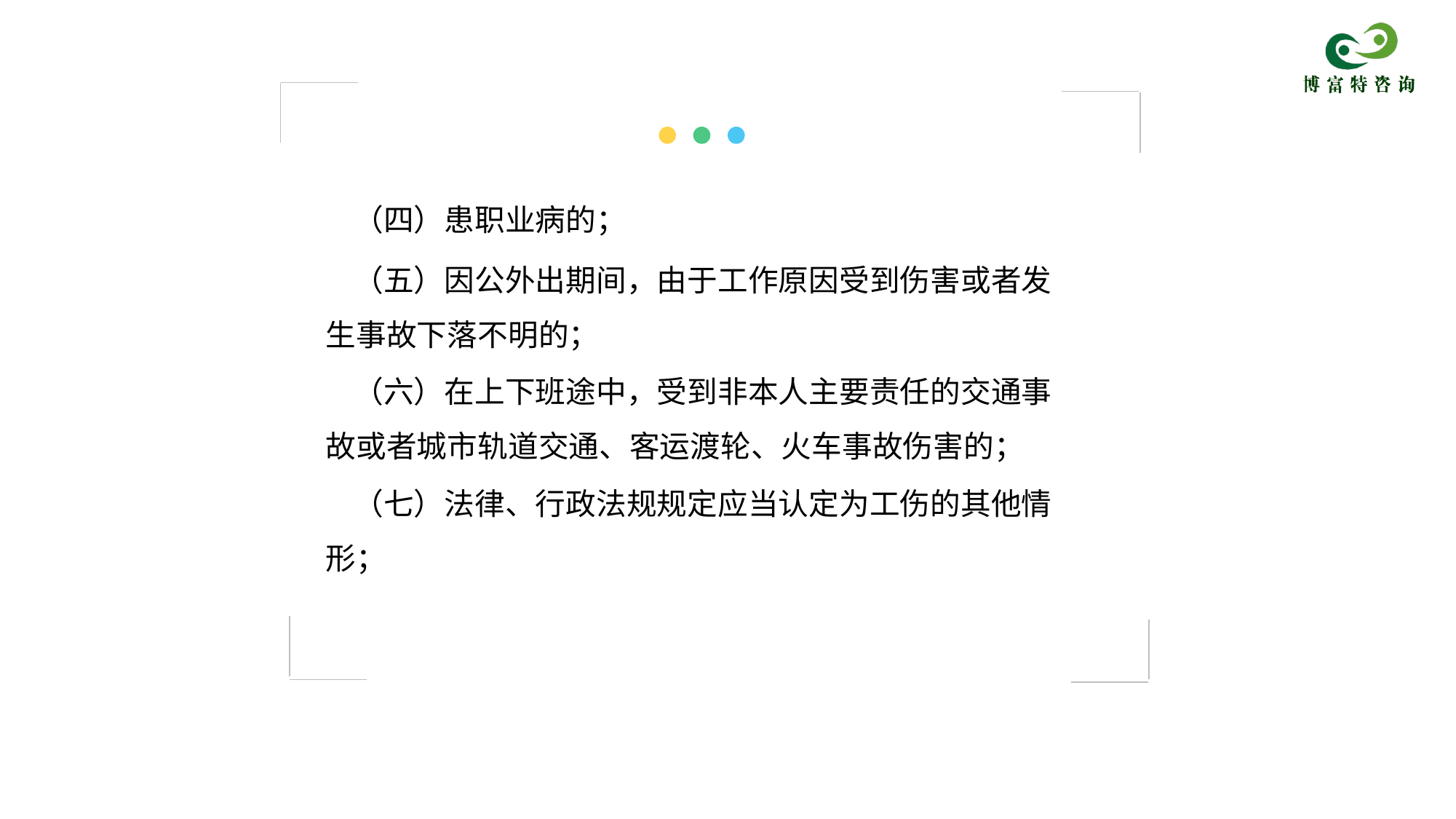

（四）患职业病的；
   （五）因公外出期间，由于工作原因受到伤害或者发生事故下落不明的；
   （六）在上下班途中，受到非本人主要责任的交通事故或者城市轨道交通、客运渡轮、火车事故伤害的；
   （七）法律、行政法规规定应当认定为工伤的其他情形；